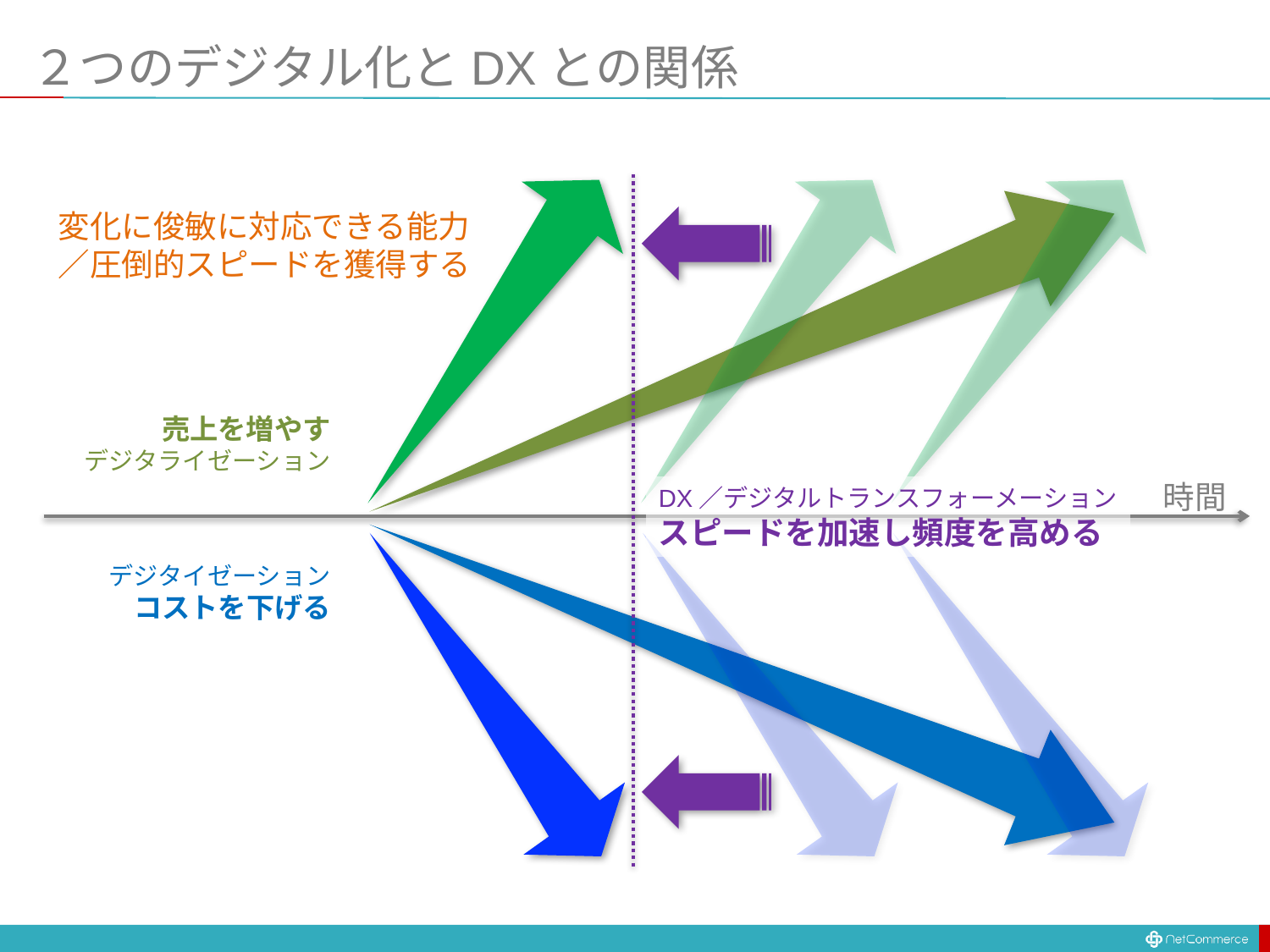

# ２つのデジタル化とDXとの関係

変化に俊敏に対応できる能力
／圧倒的スピードを獲得する

売上を増やす
デジタライゼーション
時間
DX／デジタルトランスフォーメーション
スピードを加速し頻度を高める
デジタイゼーション
コストを下げる